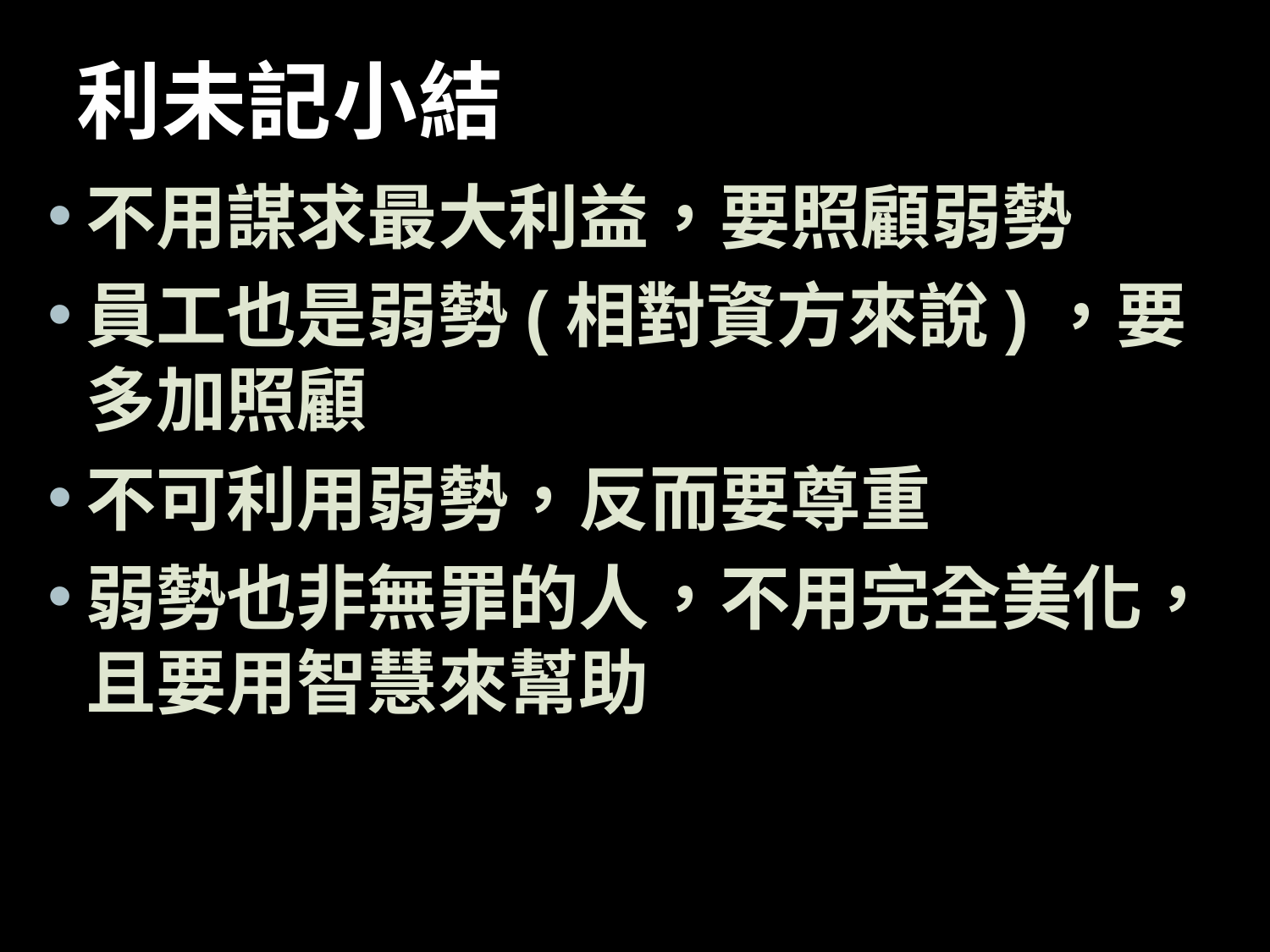

# 利未記小結
不用謀求最大利益，要照顧弱勢
員工也是弱勢(相對資方來說)，要多加照顧
不可利用弱勢，反而要尊重
弱勢也非無罪的人，不用完全美化，且要用智慧來幫助